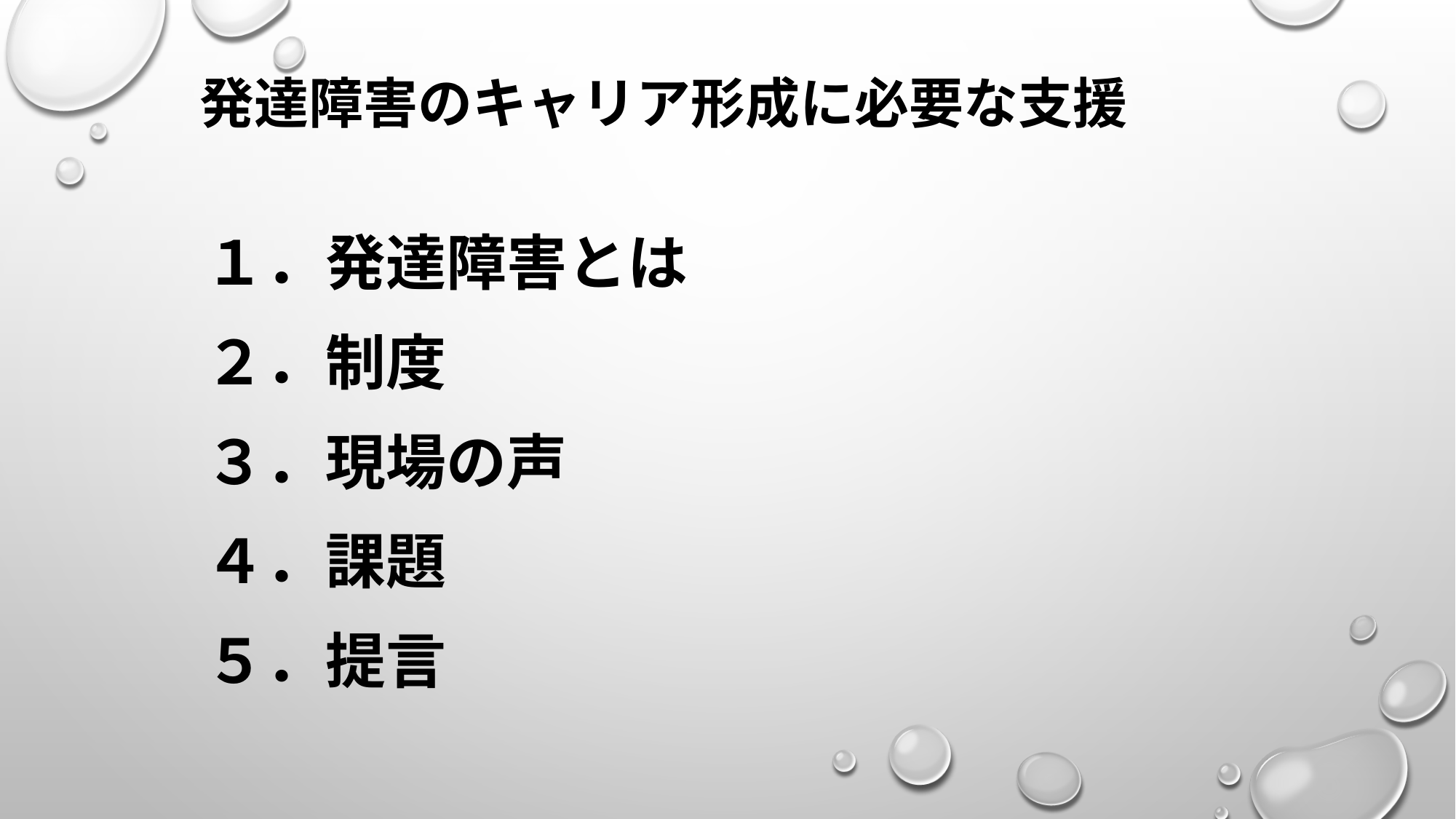

# 発達障害のキャリア形成に必要な支援
１．発達障害とは
２．制度
３．現場の声
４．課題
５．提言